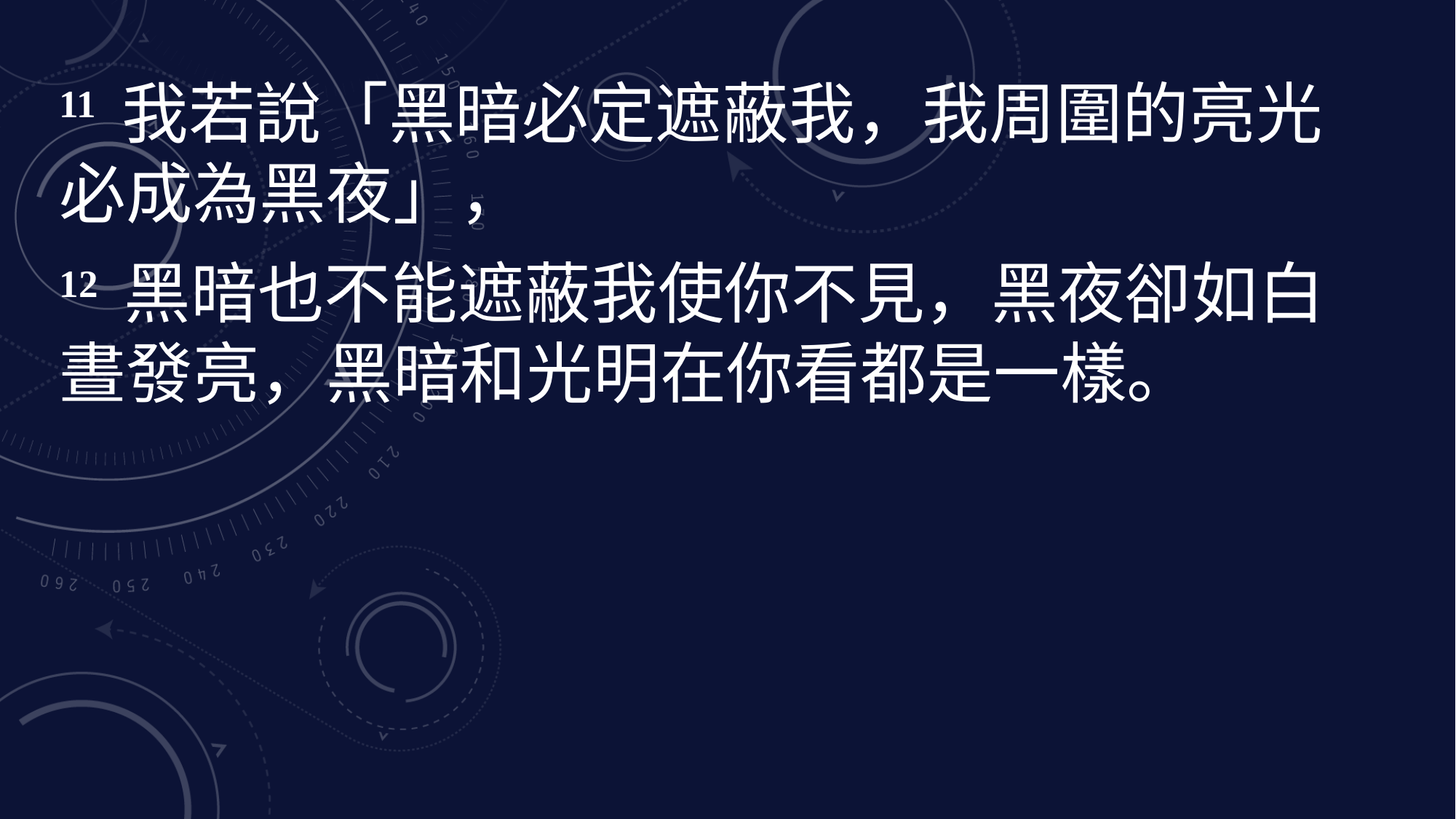

11 我若說「黑暗必定遮蔽我，我周圍的亮光必成為黑夜」，

12 黑暗也不能遮蔽我使你不見，黑夜卻如白晝發亮，黑暗和光明在你看都是一樣。